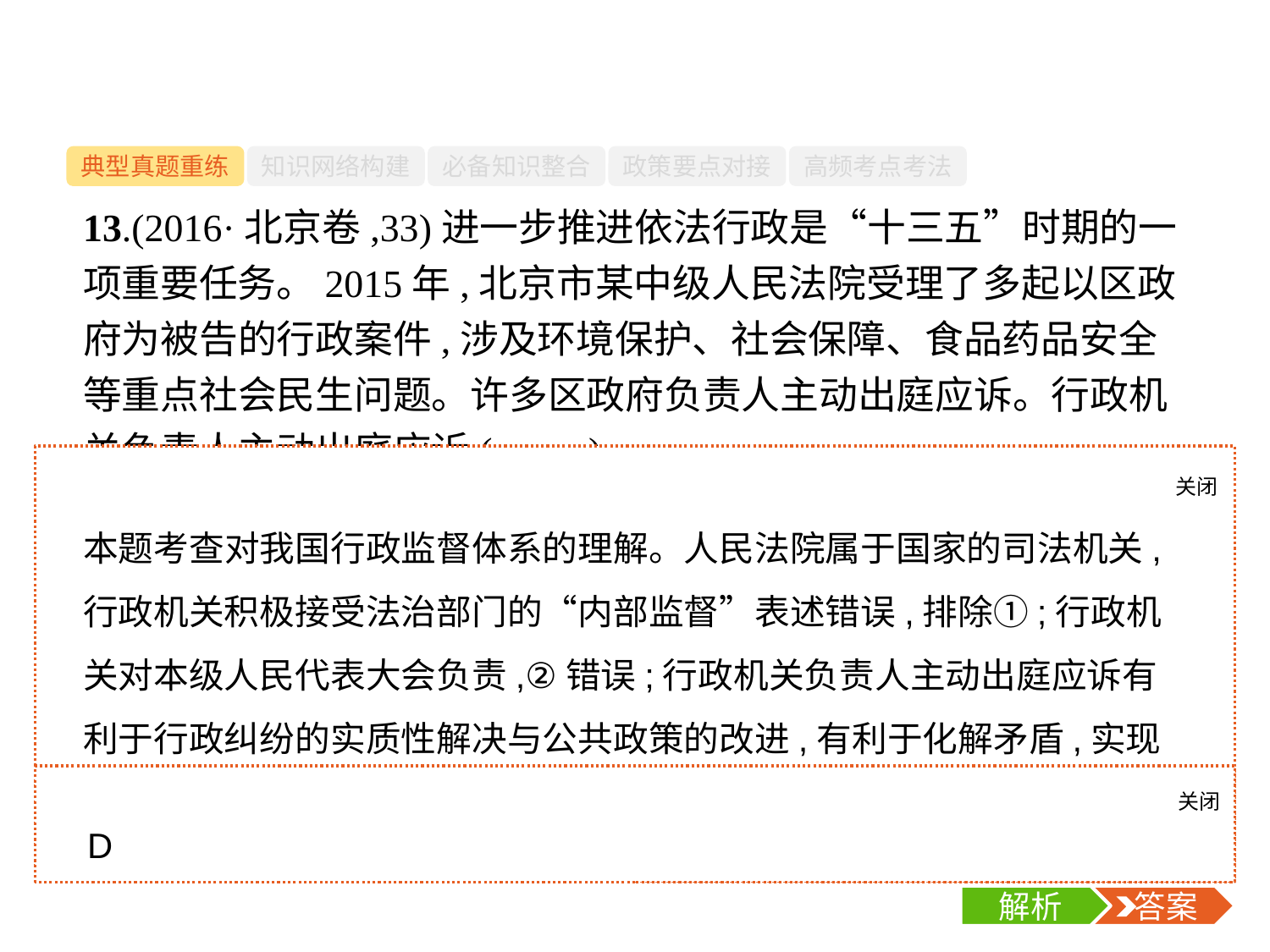

-42-
典型真题重练
知识网络构建
必备知识整合
政策要点对接
高频考点考法
13.(2016·北京卷,33)进一步推进依法行政是“十三五”时期的一项重要任务。2015年,北京市某中级人民法院受理了多起以区政府为被告的行政案件,涉及环境保护、社会保障、食品药品安全等重点社会民生问题。许多区政府负责人主动出庭应诉。行政机关负责人主动出庭应诉(　　)
①表明行政机关积极接受法制部门的内部监督　②表明行政机关积极接受司法机关的监督并对其负责　③有利于行政纠纷的实质性解决与公共政策的改进　④有利于化解矛盾,实现法律效果与社会效果的有机统一
A.①②	B.①③	C.②④	D.③④

关闭
解析

本题考查对我国行政监督体系的理解。人民法院属于国家的司法机关,行政机关积极接受法治部门的“内部监督”表述错误,排除①;行政机关对本级人民代表大会负责,②错误;行政机关负责人主动出庭应诉有利于行政纠纷的实质性解决与公共政策的改进,有利于化解矛盾,实现法律效果与社会效果的有机统一,③④正确,故正确选项为D项。

关闭
解析
  答案

D
解析
  答案